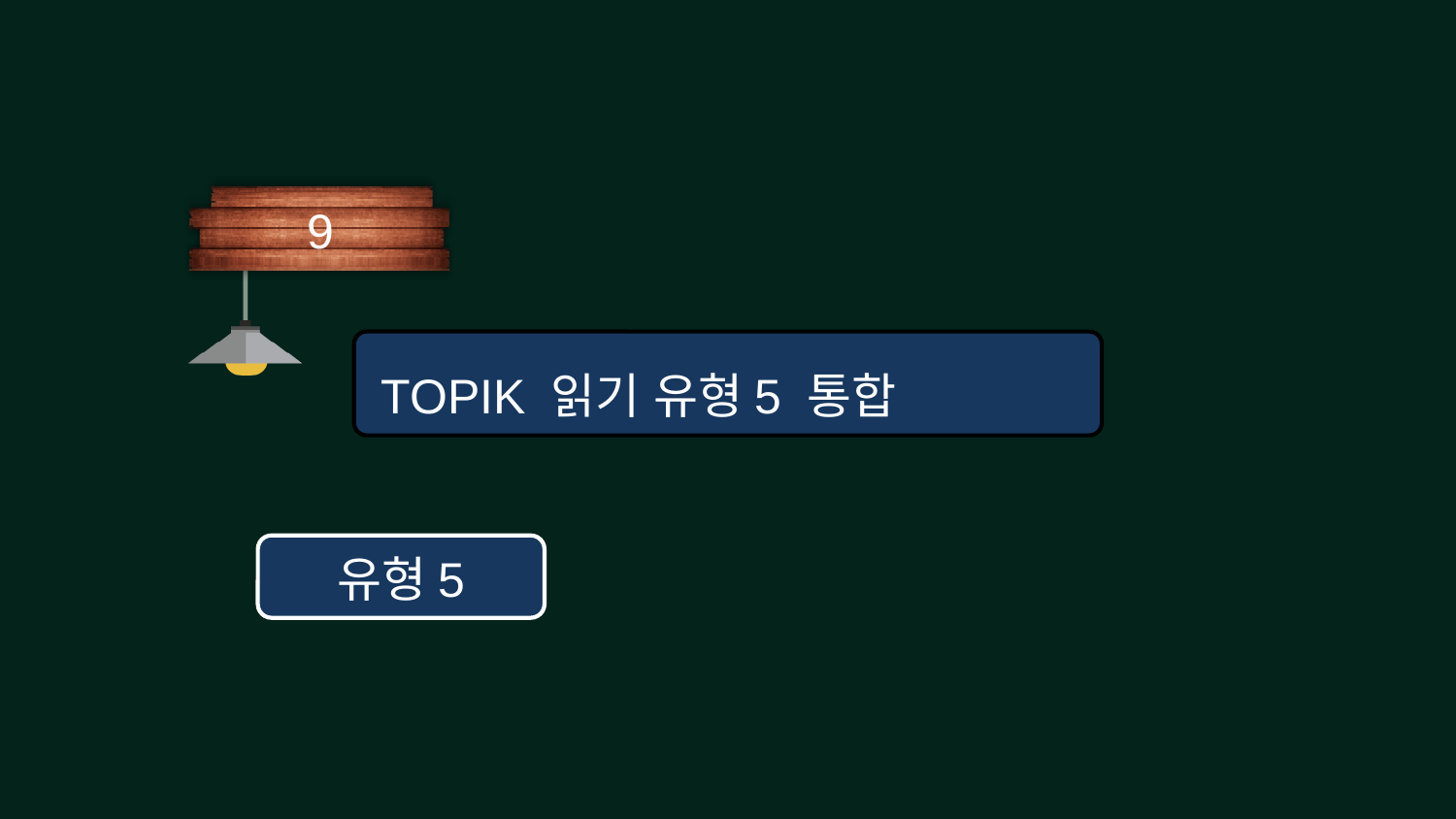

9
# TOPIK 읽기 유형5 통합
유형5